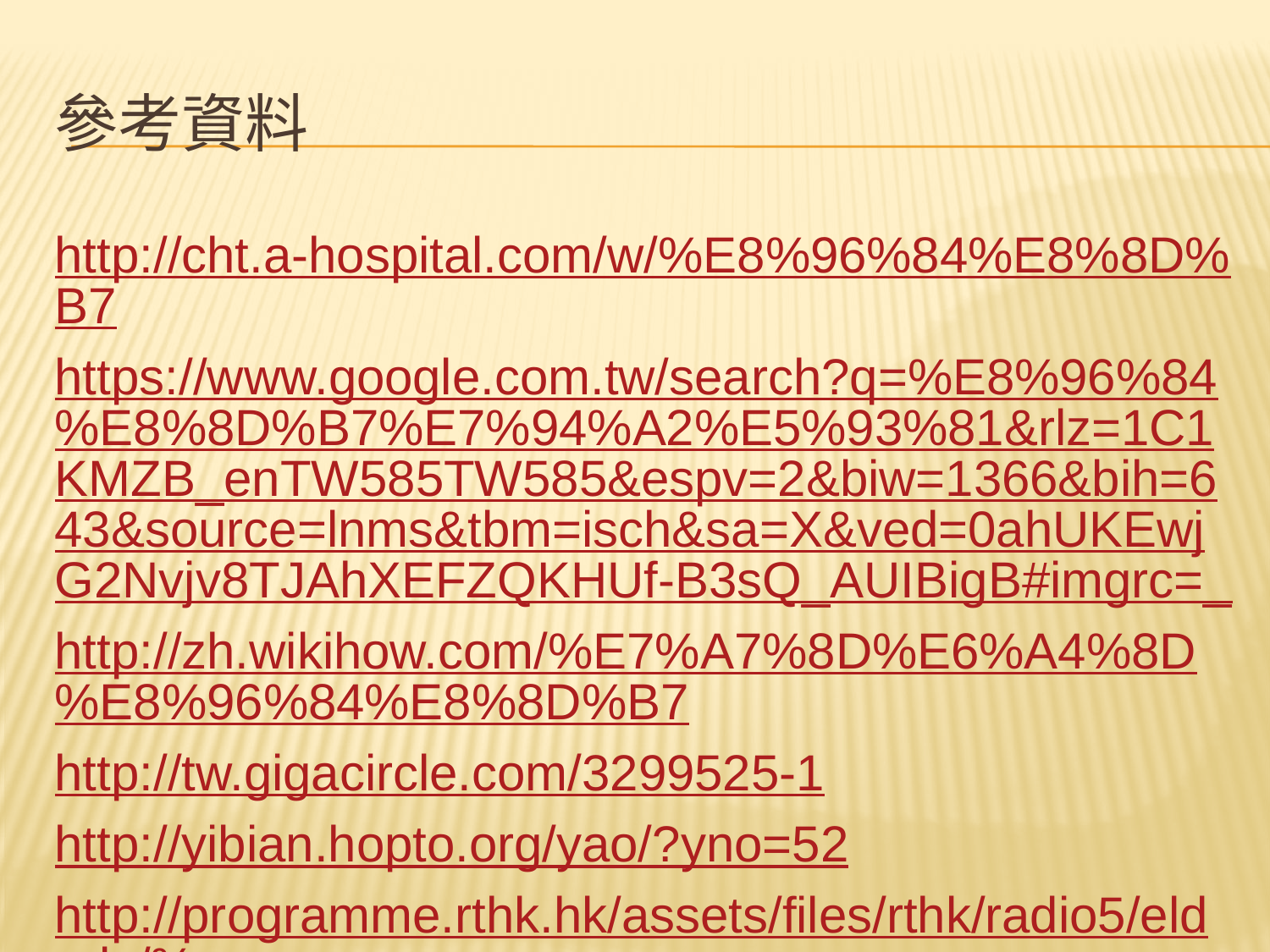

# 參考資料
http://cht.a-hospital.com/w/%E8%96%84%E8%8D%B7
https://www.google.com.tw/search?q=%E8%96%84%E8%8D%B7%E7%94%A2%E5%93%81&rlz=1C1KMZB_enTW585TW585&espv=2&biw=1366&bih=643&source=lnms&tbm=isch&sa=X&ved=0ahUKEwjG2Nvjv8TJAhXEFZQKHUf-B3sQ_AUIBigB#imgrc=_
http://zh.wikihow.com/%E7%A7%8D%E6%A4%8D%E8%96%84%E8%8D%B7
http://tw.gigacircle.com/3299525-1
http://yibian.hopto.org/yao/?yno=52
http://programme.rthk.hk/assets/files/rthk/radio5/elderly/%E9%A2%A8%E7%96%B9.pdf
http://www.wedargroup.com/nutrtional_issue/wedar040713.htm